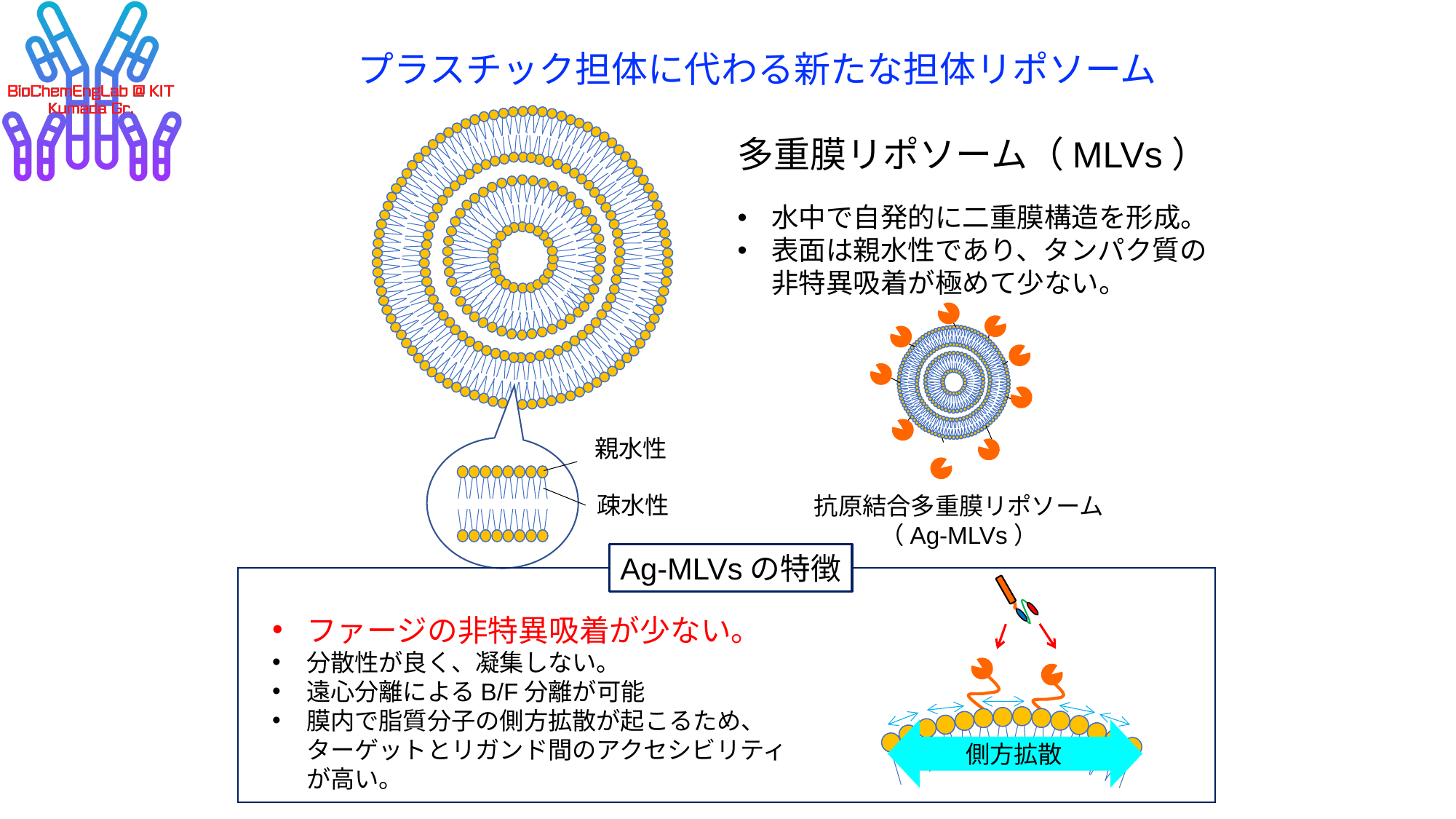

# プラスチック担体に代わる新たな担体リポソーム

親水性

疎水性

多重膜リポソーム（MLVs）

水中で自発的に二重膜構造を形成。
表面は親水性であり、タンパク質の非特異吸着が極めて少ない。

抗原結合多重膜リポソーム
（Ag-MLVs）
Ag-MLVsの特徴

ファージの非特異吸着が少ない。
分散性が良く、凝集しない。
遠心分離によるB/F分離が可能
膜内で脂質分子の側方拡散が起こるため、ターゲットとリガンド間のアクセシビリティが高い。

側方拡散